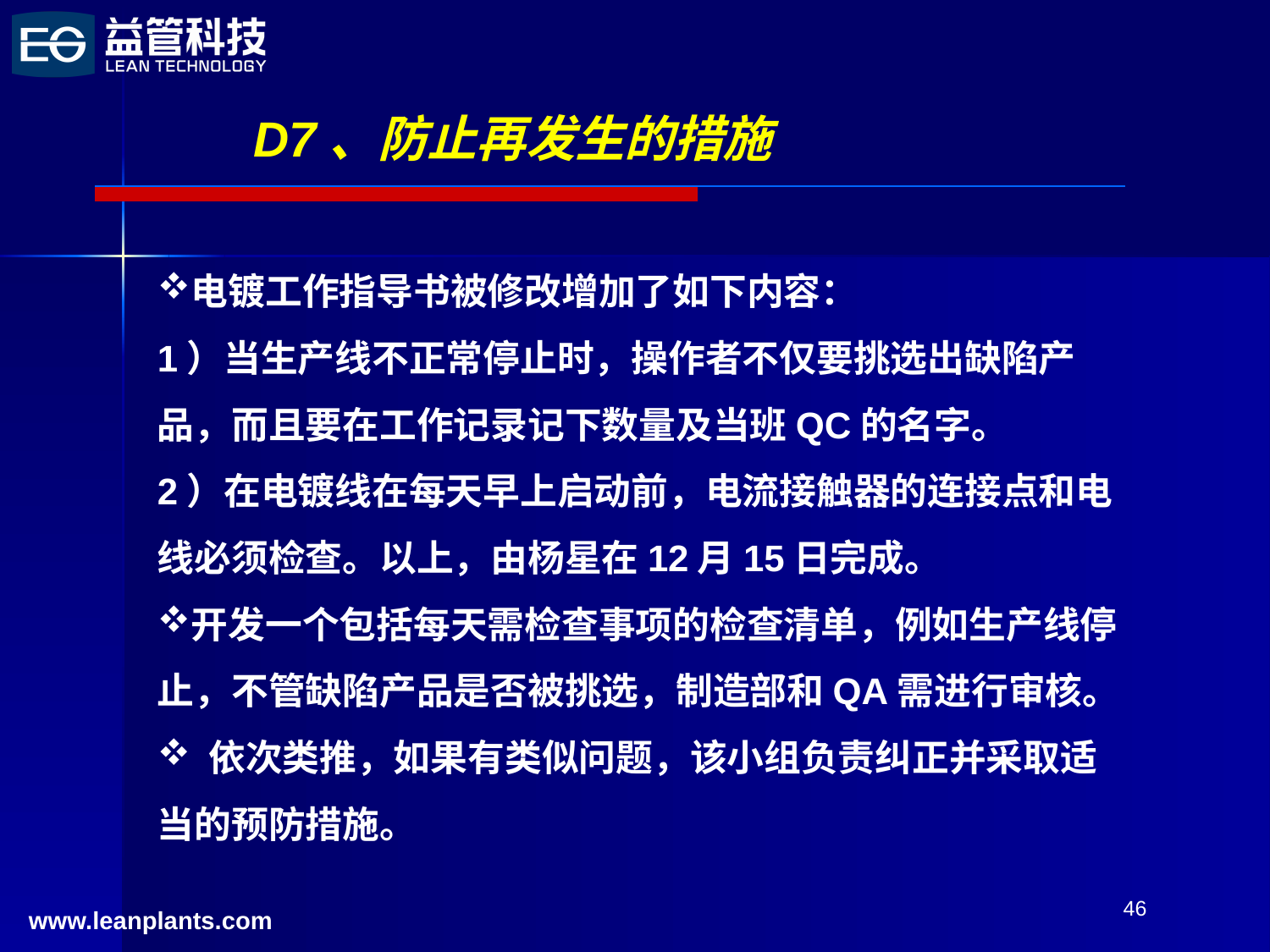

D7、防止再发生的措施

电镀工作指导书被修改增加了如下内容：
1）当生产线不正常停止时，操作者不仅要挑选出缺陷产品，而且要在工作记录记下数量及当班QC的名字。
2）在电镀线在每天早上启动前，电流接触器的连接点和电线必须检查。以上，由杨星在12月15日完成。
开发一个包括每天需检查事项的检查清单，例如生产线停止，不管缺陷产品是否被挑选，制造部和QA需进行审核。
 依次类推，如果有类似问题，该小组负责纠正并采取适当的预防措施。

46